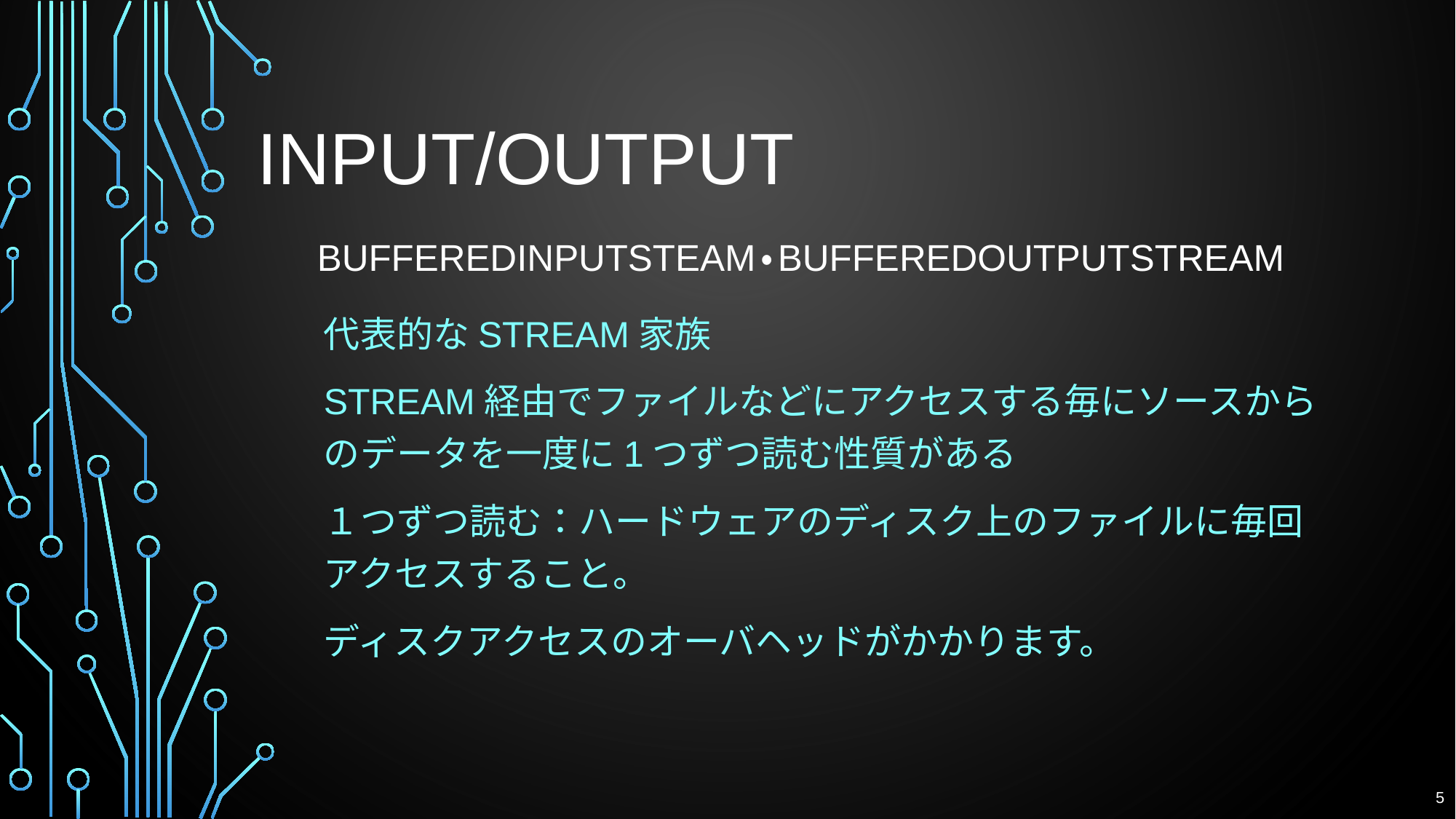

# INPUT/OUTPUT
BUFFEREDINPUTSTEAM・BufferedOutputStream
代表的なSTREAM家族
Stream経由でファイルなどにアクセスする毎にソースからのデータを一度に1つずつ読む性質がある
１つずつ読む：ハードウェアのディスク上のファイルに毎回アクセスすること。
ディスクアクセスのオーバヘッドがかかります。
5